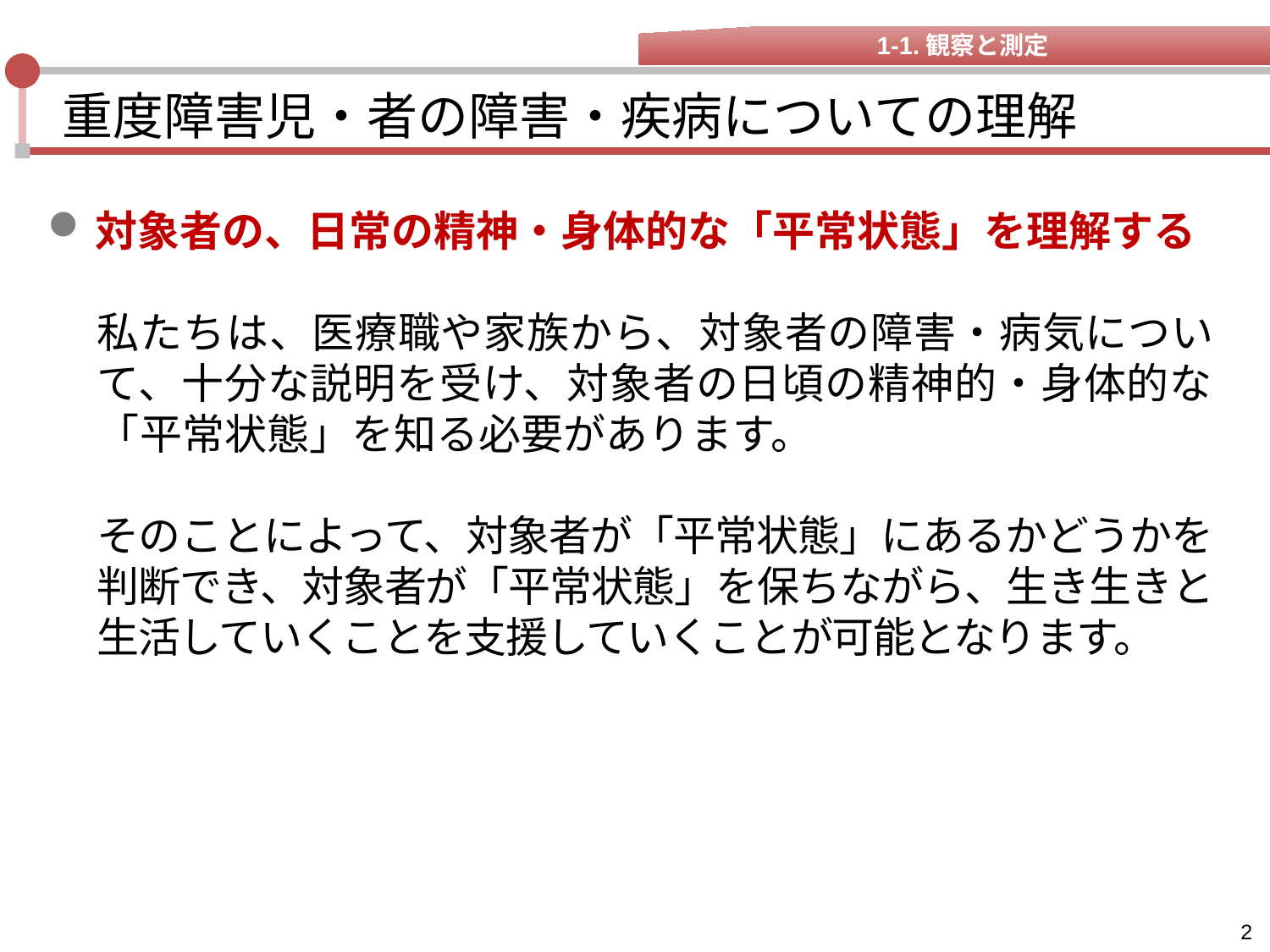

1-1.観察と測定
# 重度障害児・者の障害・疾病についての理解
対象者の、日常の精神・身体的な「平常状態」を理解する

私たちは、医療職や家族から、対象者の障害・病気について、十分な説明を受け、対象者の日頃の精神的・身体的な「平常状態」を知る必要があります。

そのことによって、対象者が「平常状態」にあるかどうかを判断でき、対象者が「平常状態」を保ちながら、生き生きと生活していくことを支援していくことが可能となります。
2